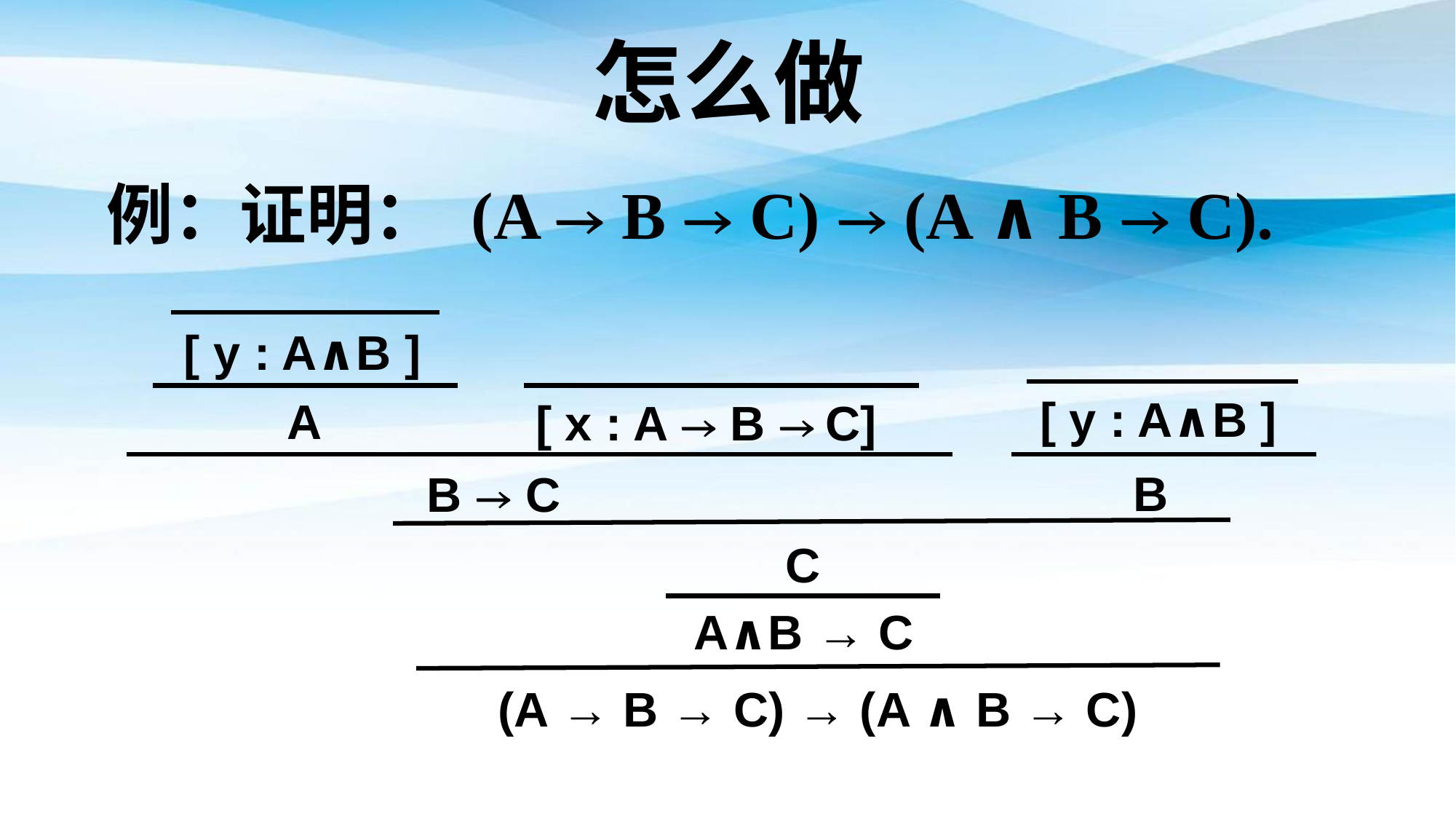

怎么做
例：证明： (A → B → C) → (A ∧ B → C).
[ y : A∧B ]
[ y : A∧B ]
A
[ x : A → B → C]
B
B → C
C
 A∧B → C

(A → B → C) → (A ∧ B → C)